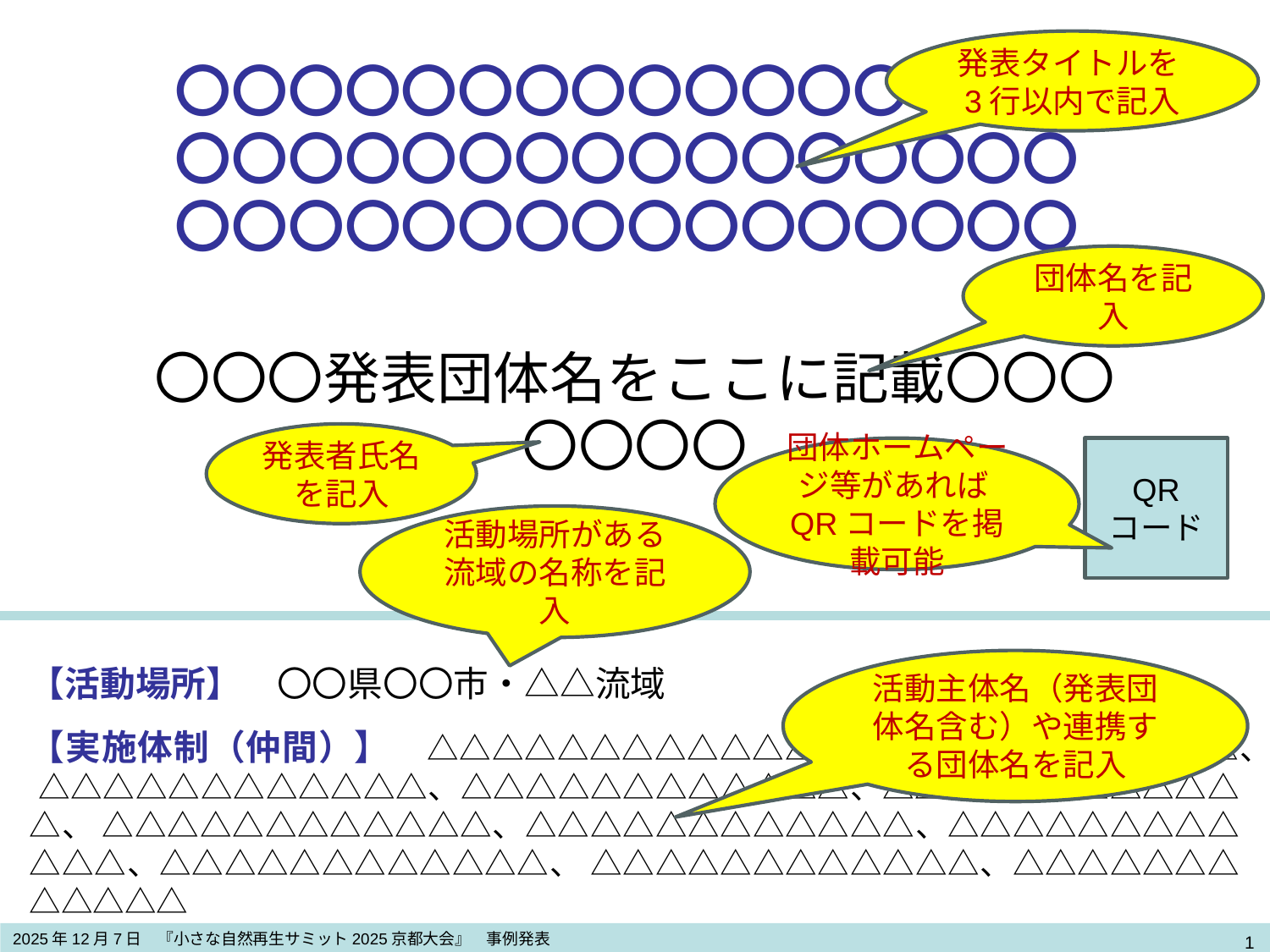

発表タイトルを3行以内で記入
# 〇〇〇〇〇〇〇〇〇〇〇〇〇〇〇〇 〇〇〇〇〇〇〇〇〇〇〇〇〇〇〇〇 〇〇〇〇〇〇〇〇〇〇〇〇〇〇〇〇

団体名を記入
〇〇〇発表団体名をここに記載〇〇〇
〇〇〇〇
発表者氏名を記入
QR
コード
団体ホームページ等があればQRコードを掲載可能
活動場所がある
流域の名称を記入
活動主体名（発表団体名含む）や連携する団体名を記入
【活動場所】　〇〇県〇〇市・△△流域
【実施体制（仲間）】　△△△△△△△△△△△△、△△△△△△△△△△△△、 △△△△△△△△△△△△、△△△△△△△△△△△△、△△△△△△△△△△△△、 △△△△△△△△△△△△、△△△△△△△△△△△△、△△△△△△△△△△△△、△△△△△△△△△△△△、 △△△△△△△△△△△△、△△△△△△△△△△△△

所属、氏名は、MSPゴシック32Pt
1